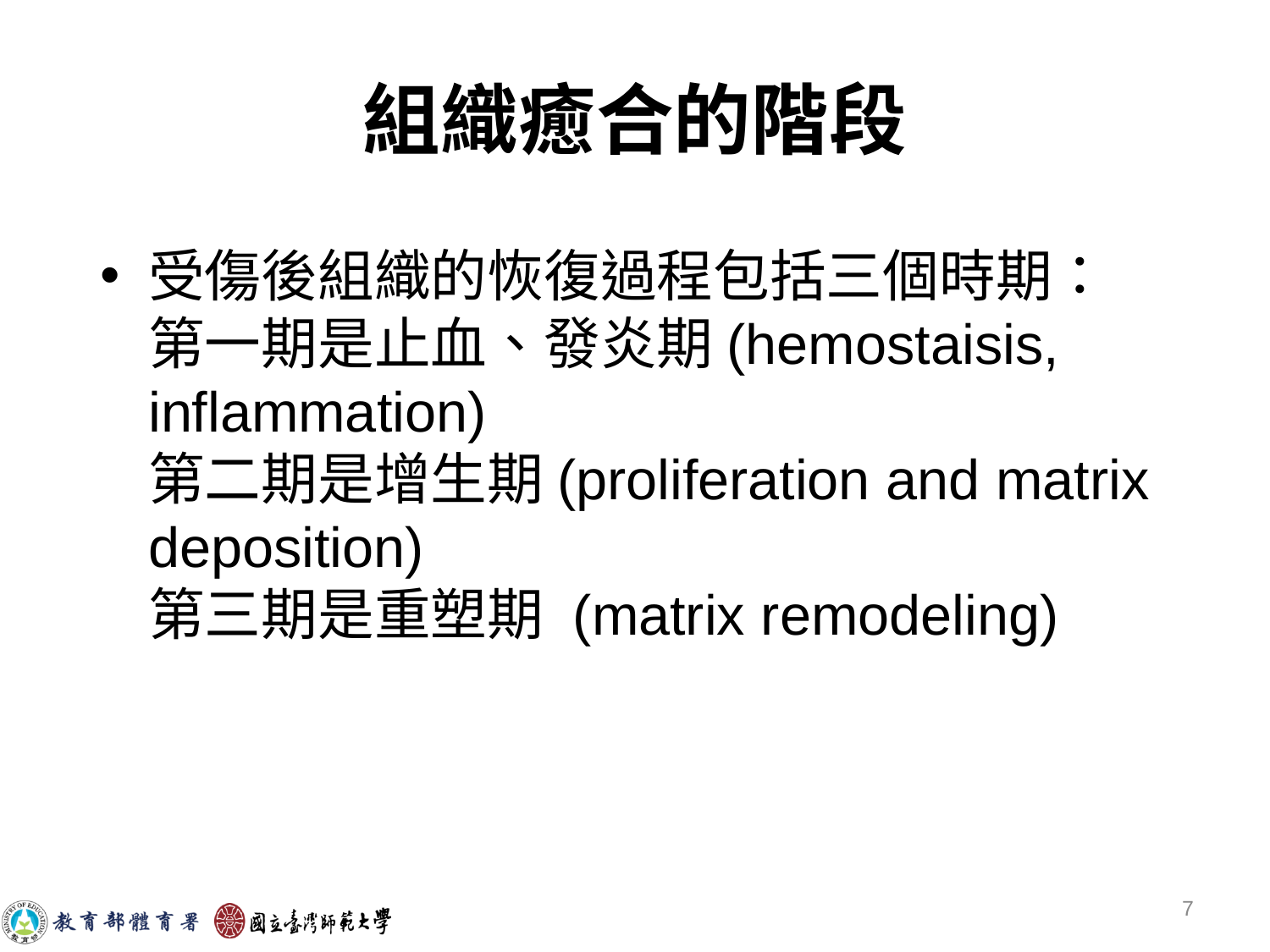

# 組織癒合的階段
受傷後組織的恢復過程包括三個時期：
第一期是止血、發炎期(hemostaisis, inflammation)
第二期是增生期(proliferation and matrix deposition)
第三期是重塑期 (matrix remodeling)

7